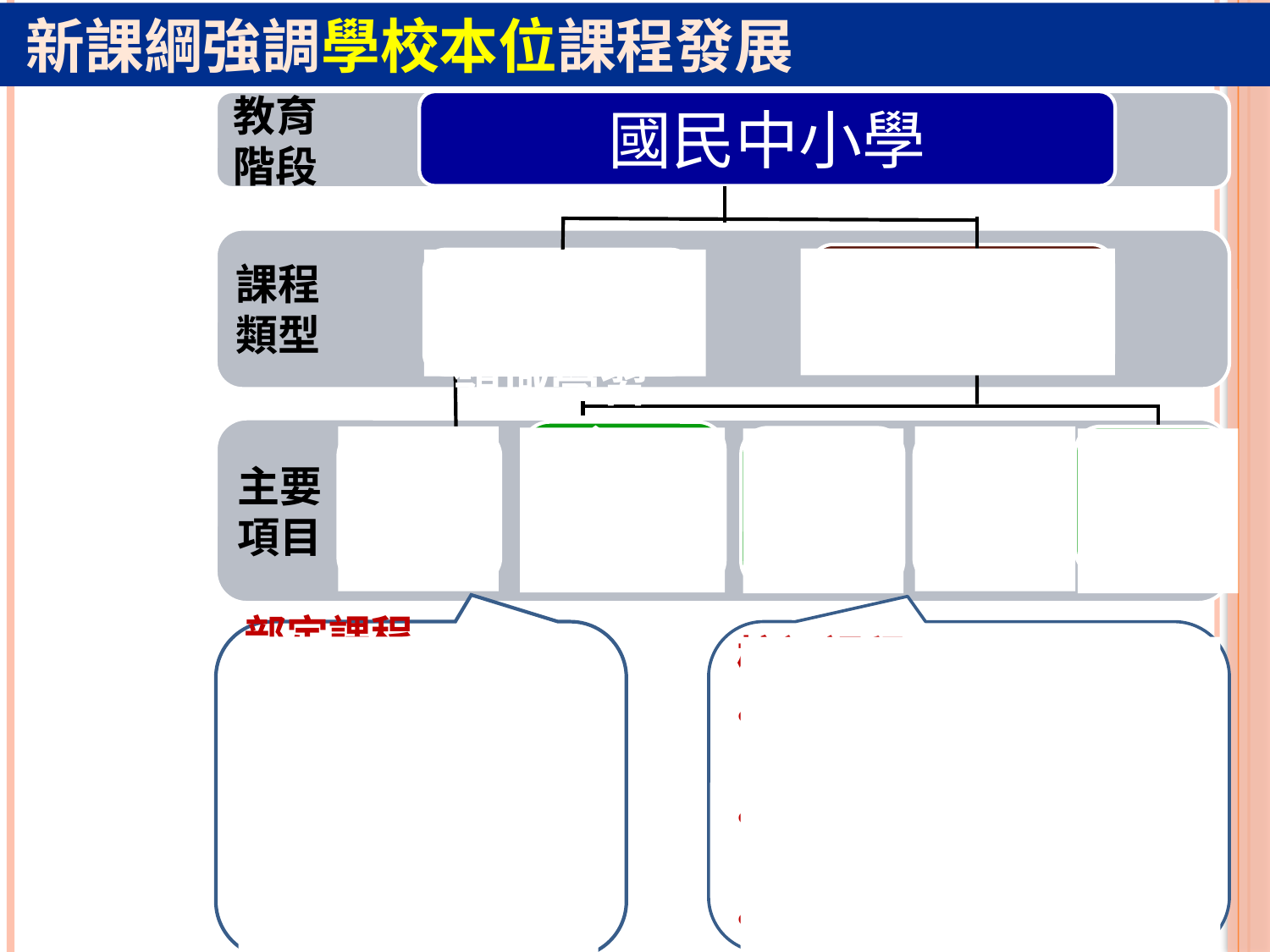

新課綱強調學校本位課程發展
教育
階段
國民中小學
校訂課程:
彈性學習

1.主題/專題/議題探究課程
八大領域
部定課程
 鼓勵跨領域統整
 鼓勵協同教學
 課程的彈性組合（例，語文課程隔週或隔學期對開）
 適性分組學習
校訂課程
 訂有四類課程來引導學校規劃
 鼓勵跨領域探究及自主學習
鼓勵適性學習的發展

課程
類型
主要
項目

部定課程:
領域學習

4.其他類課程
2.社團活動與技藝課程

3.特殊需求領域課程

25